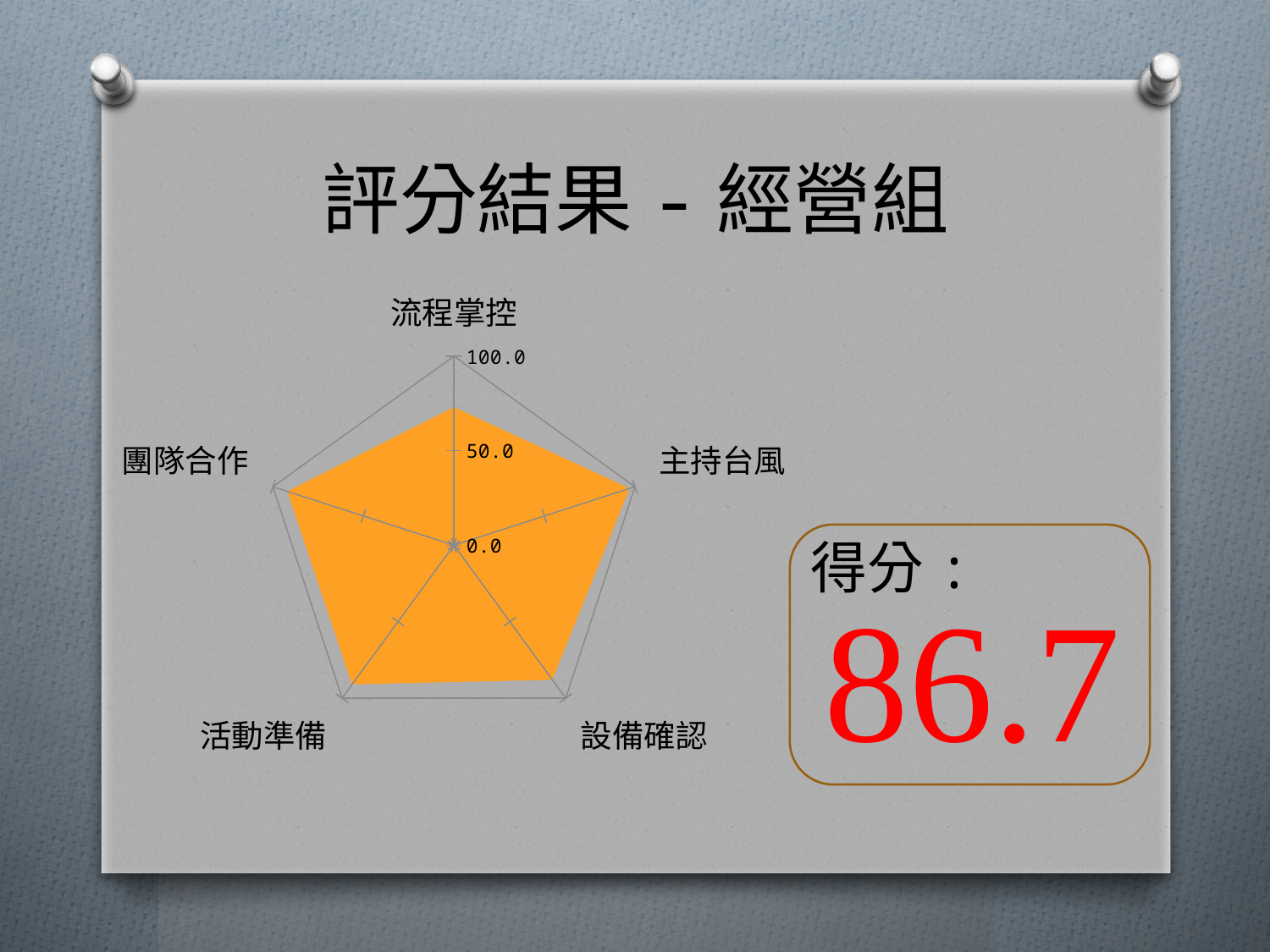

# 評分結果-經營組

### Chart

| Category | 評分 |
|---|---|
| 流程掌控 | 73.0 |
| 主持台風 | 97.0 |
| 設備確認 | 88.0 |
| 活動準備 | 91.0 |
| 團隊合作 | 92.0 |
得分:
86.7